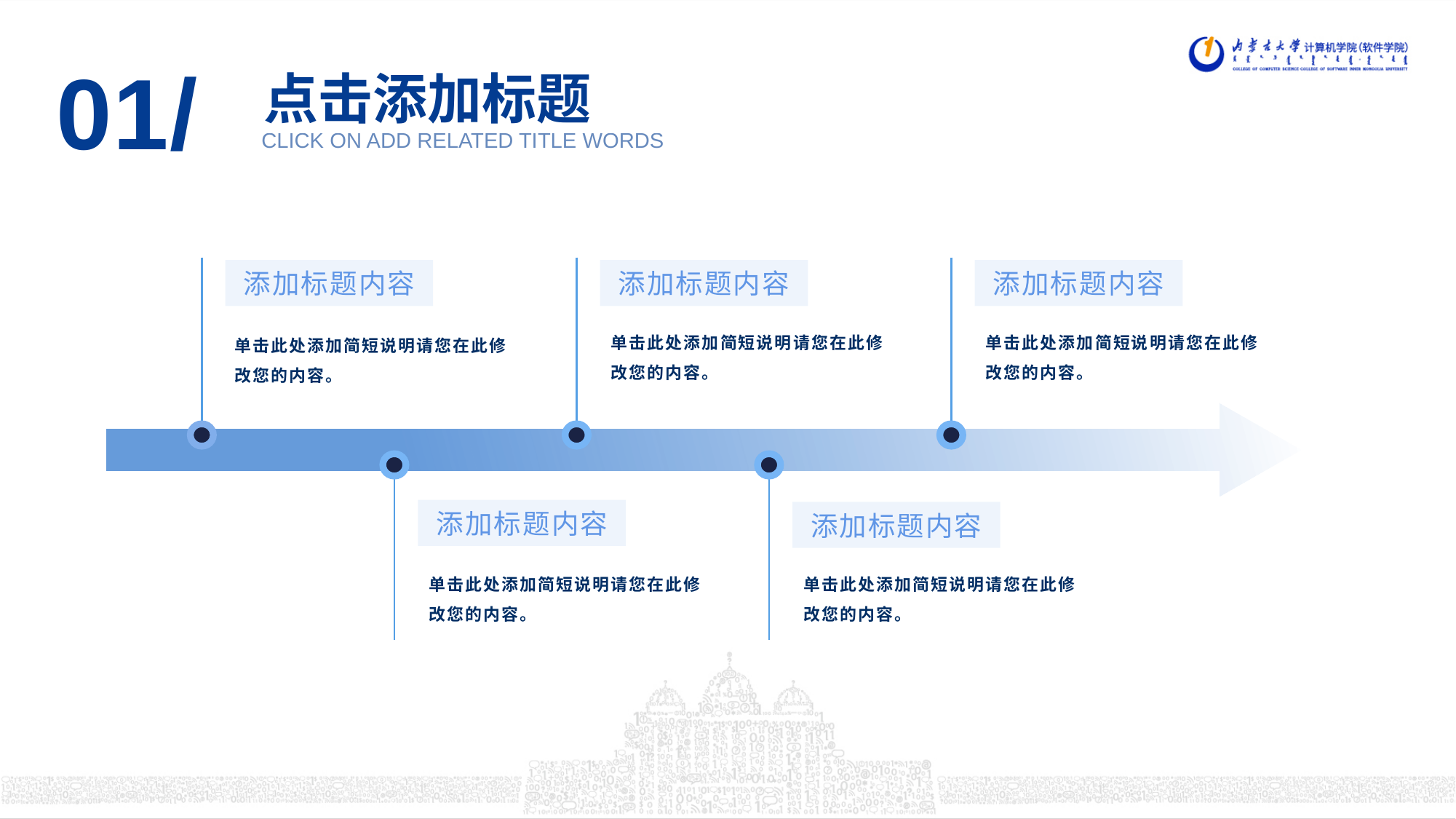

01/
点击添加标题
CLICK ON ADD RELATED TITLE WORDS

添加标题内容
添加标题内容
添加标题内容
单击此处添加简短说明请您在此修改您的内容。
单击此处添加简短说明请您在此修改您的内容。
单击此处添加简短说明请您在此修改您的内容。

添加标题内容
添加标题内容
单击此处添加简短说明请您在此修改您的内容。
单击此处添加简短说明请您在此修改您的内容。